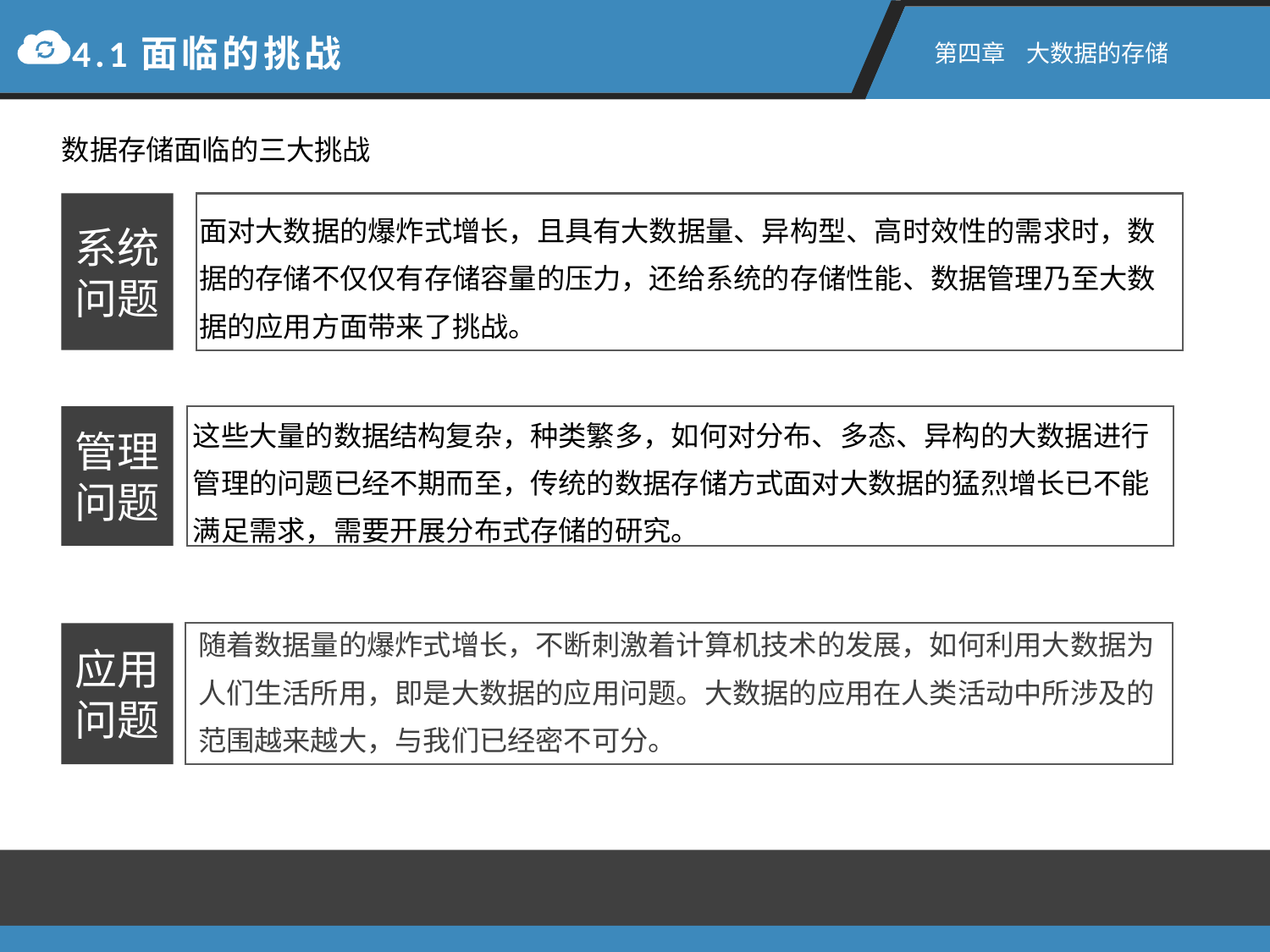

4.1面临的挑战

第四章    大数据的存储
数据存储面临的三大挑战
系统问题

面对大数据的爆炸式增长，且具有大数据量、异构型、高时效性的需求时，数据的存储不仅仅有存储容量的压力，还给系统的存储性能、数据管理乃至大数据的应用方面带来了挑战。
这些大量的数据结构复杂，种类繁多，如何对分布、多态、异构的大数据进行管理的问题已经不期而至，传统的数据存储方式面对大数据的猛烈增长已不能满足需求，需要开展分布式存储的研究。
管理问题

随着数据量的爆炸式增长，不断刺激着计算机技术的发展，如何利用大数据为人们生活所用，即是大数据的应用问题。大数据的应用在人类活动中所涉及的范围越来越大，与我们已经密不可分。
应用问题